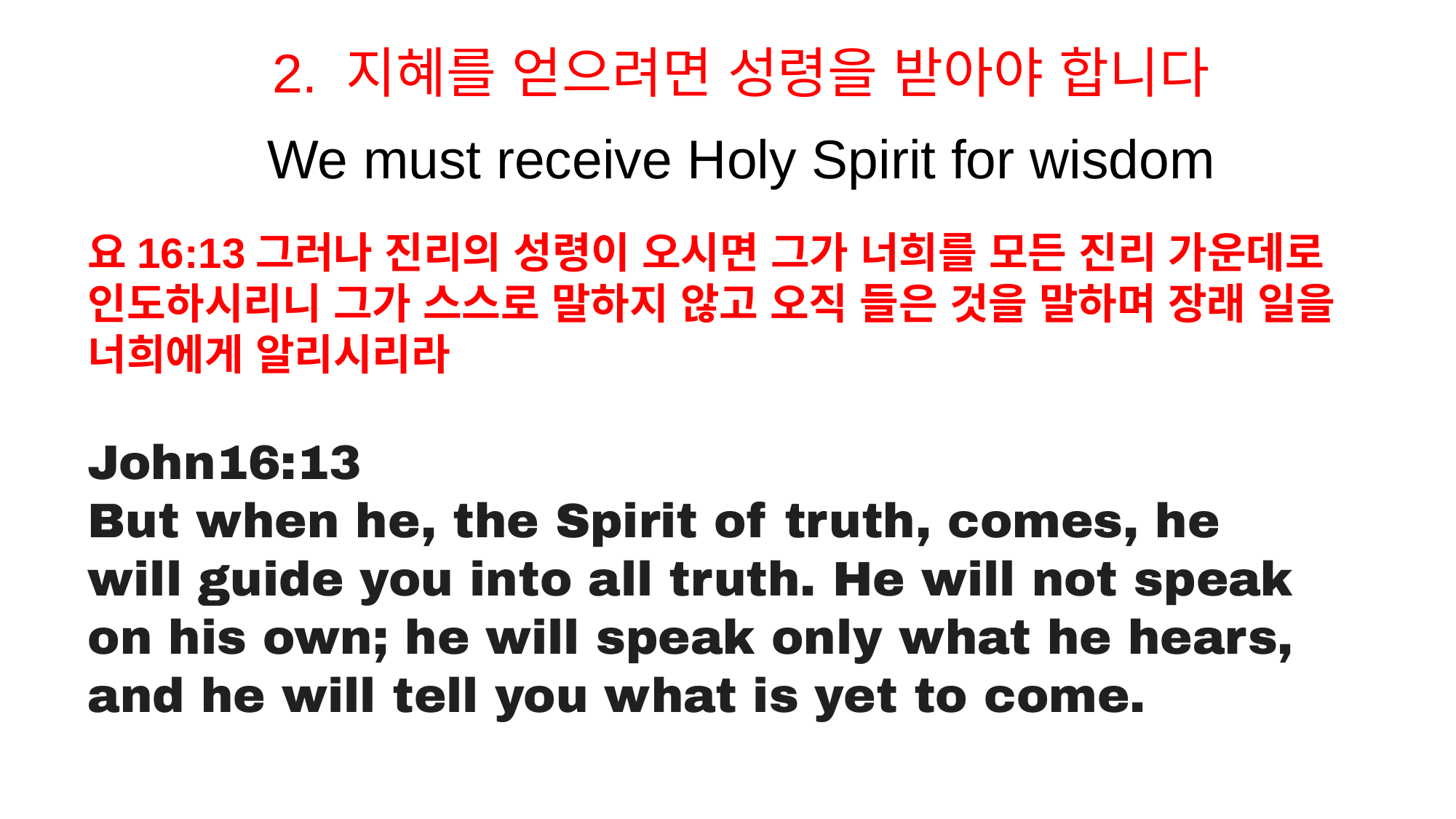

2. 지혜를 얻으려면 성령을 받아야 합니다
We must receive Holy Spirit for wisdom
요16:13그러나 진리의 성령이 오시면 그가 너희를 모든 진리 가운데로 인도하시리니 그가 스스로 말하지 않고 오직 들은 것을 말하며 장래 일을 너희에게 알리시리라

John16:13
But when he, the Spirit of truth, comes, he will guide you into all truth. He will not speak on his own; he will speak only what he hears, and he will tell you what is yet to come.